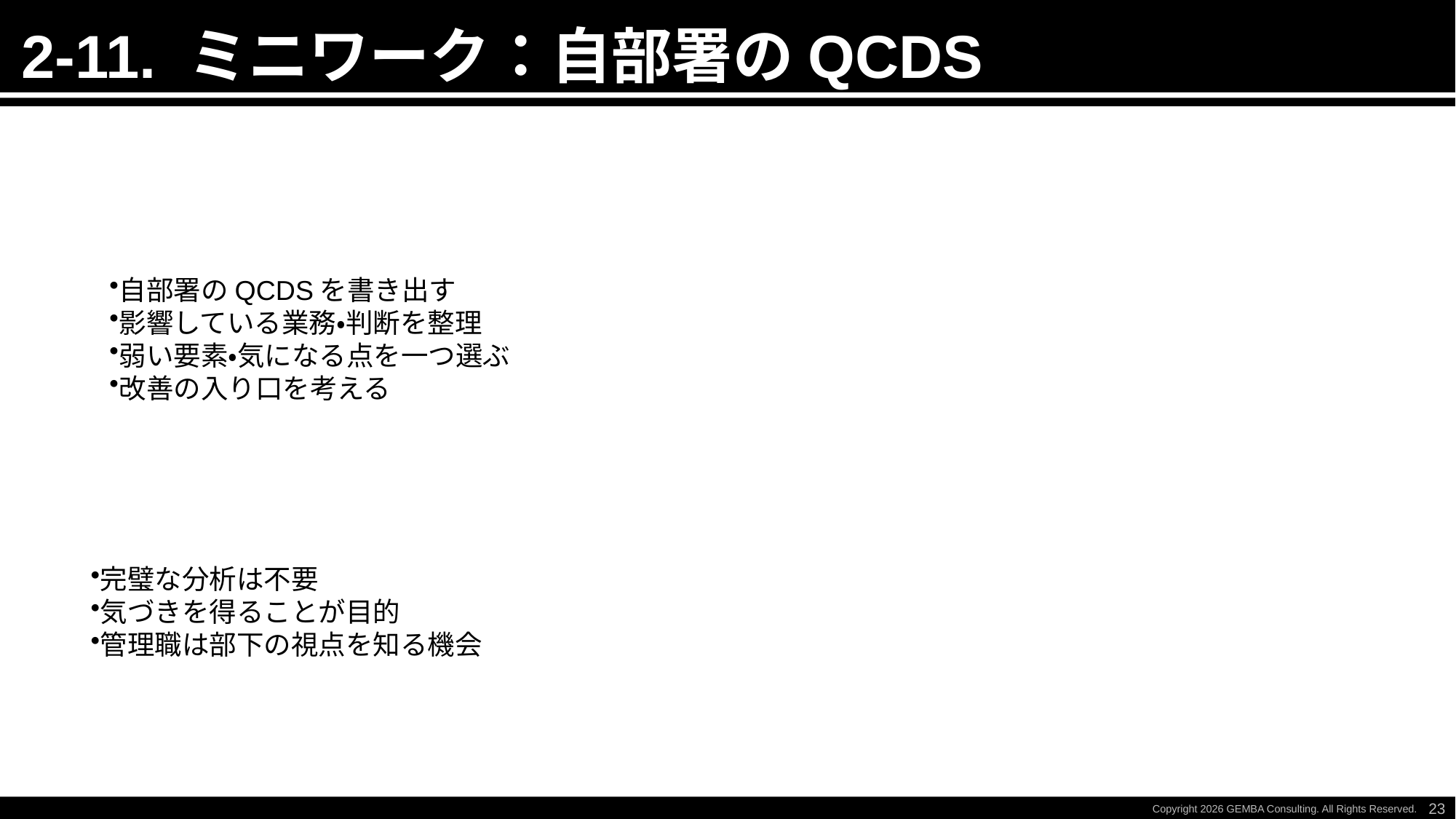

2-11. ミニワーク：自部署のQCDS
自部署のQCDSを書き出す
影響している業務・判断を整理
弱い要素・気になる点を一つ選ぶ
改善の入り口を考える
完璧な分析は不要
気づきを得ることが目的
管理職は部下の視点を知る機会
23